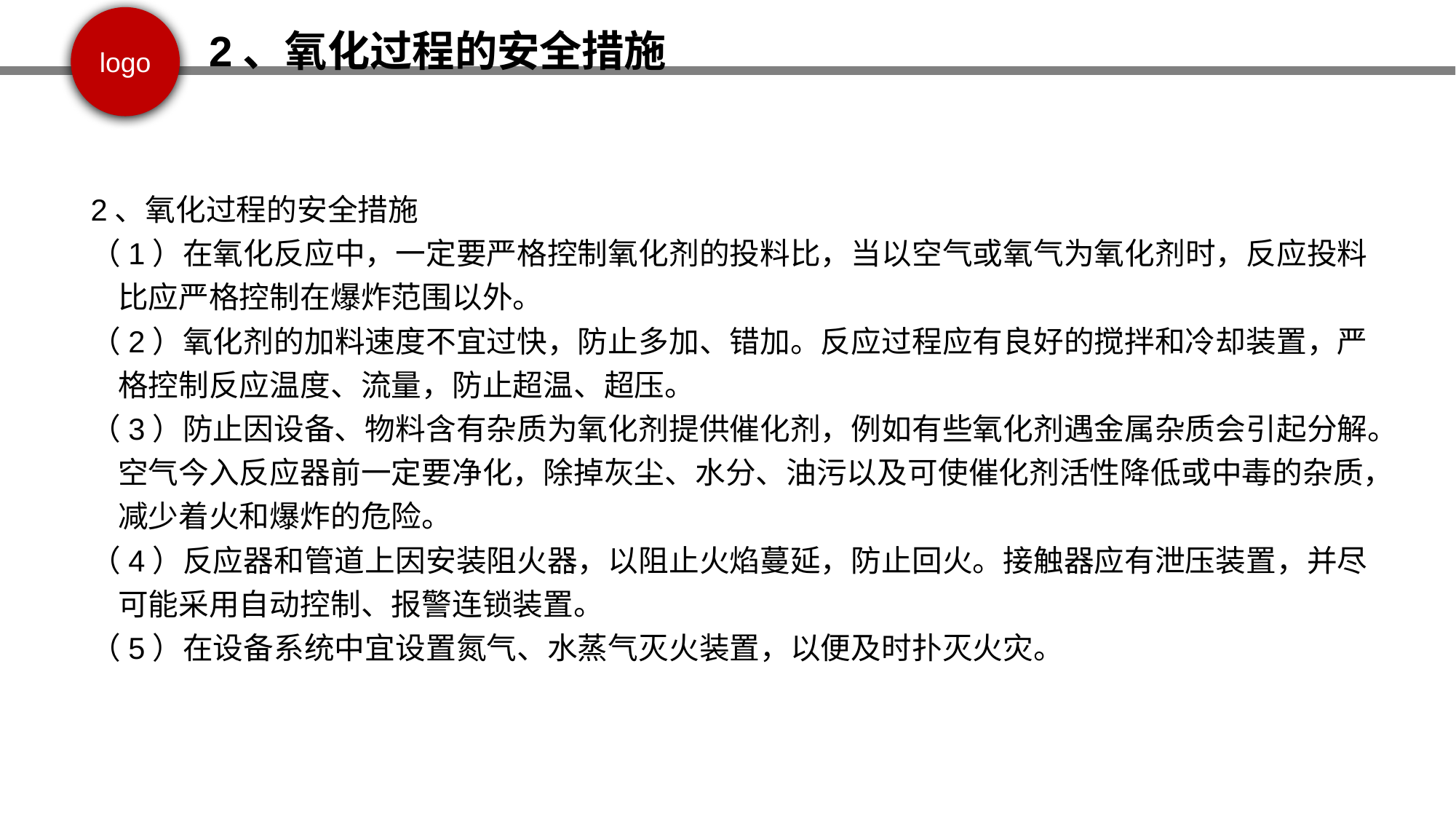

2、氧化过程的安全措施
2、氧化过程的安全措施
（1）在氧化反应中，一定要严格控制氧化剂的投料比，当以空气或氧气为氧化剂时，反应投料比应严格控制在爆炸范围以外。
（2）氧化剂的加料速度不宜过快，防止多加、错加。反应过程应有良好的搅拌和冷却装置，严格控制反应温度、流量，防止超温、超压。
（3）防止因设备、物料含有杂质为氧化剂提供催化剂，例如有些氧化剂遇金属杂质会引起分解。空气今入反应器前一定要净化，除掉灰尘、水分、油污以及可使催化剂活性降低或中毒的杂质，减少着火和爆炸的危险。
（4）反应器和管道上因安装阻火器，以阻止火焰蔓延，防止回火。接触器应有泄压装置，并尽可能采用自动控制、报警连锁装置。
（5）在设备系统中宜设置氮气、水蒸气灭火装置，以便及时扑灭火灾。